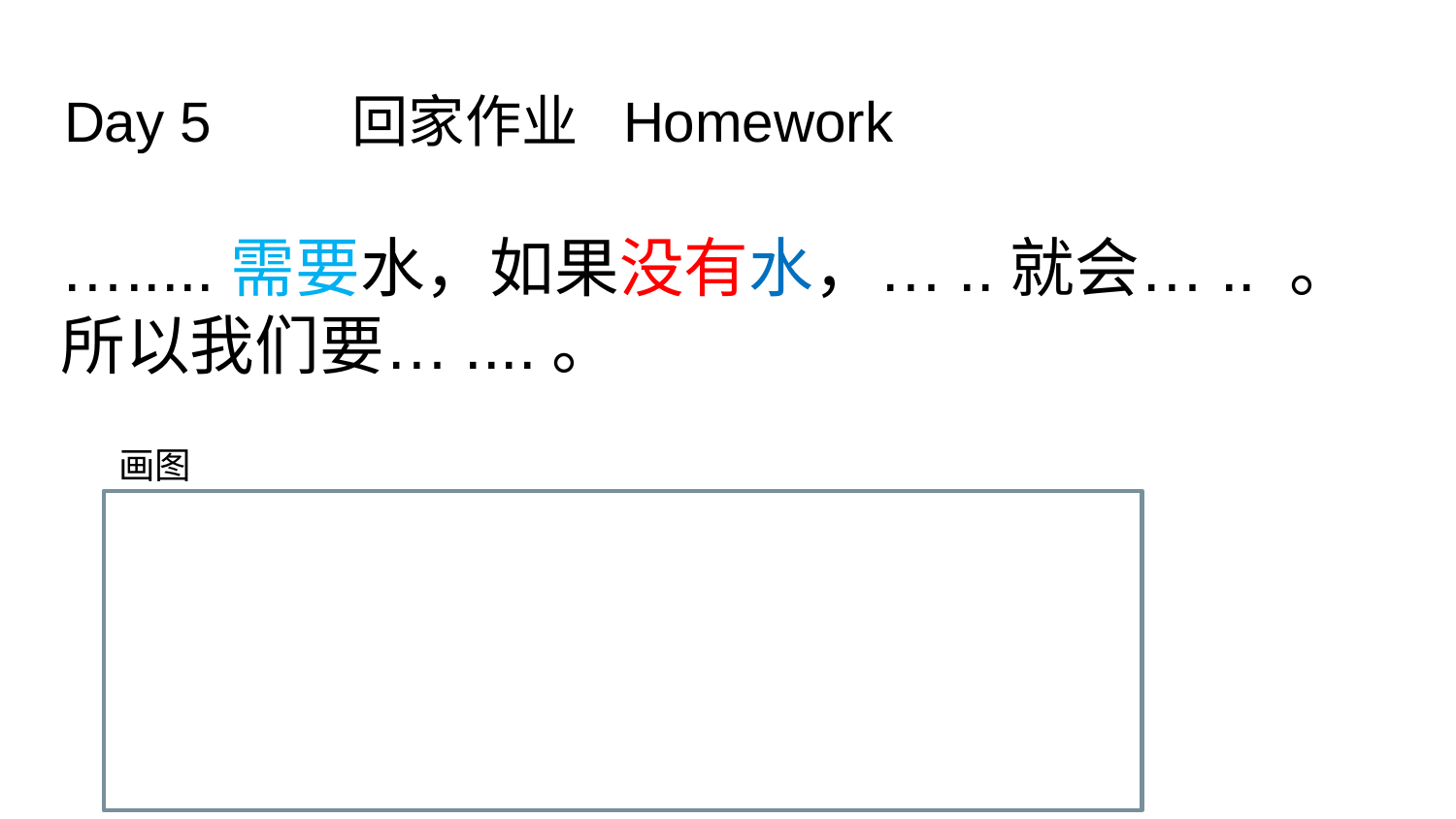

# Day 5        回家作业  Homework
….....需要水，如果没有水，…..就会….. 。
所以我们要…....。
画图